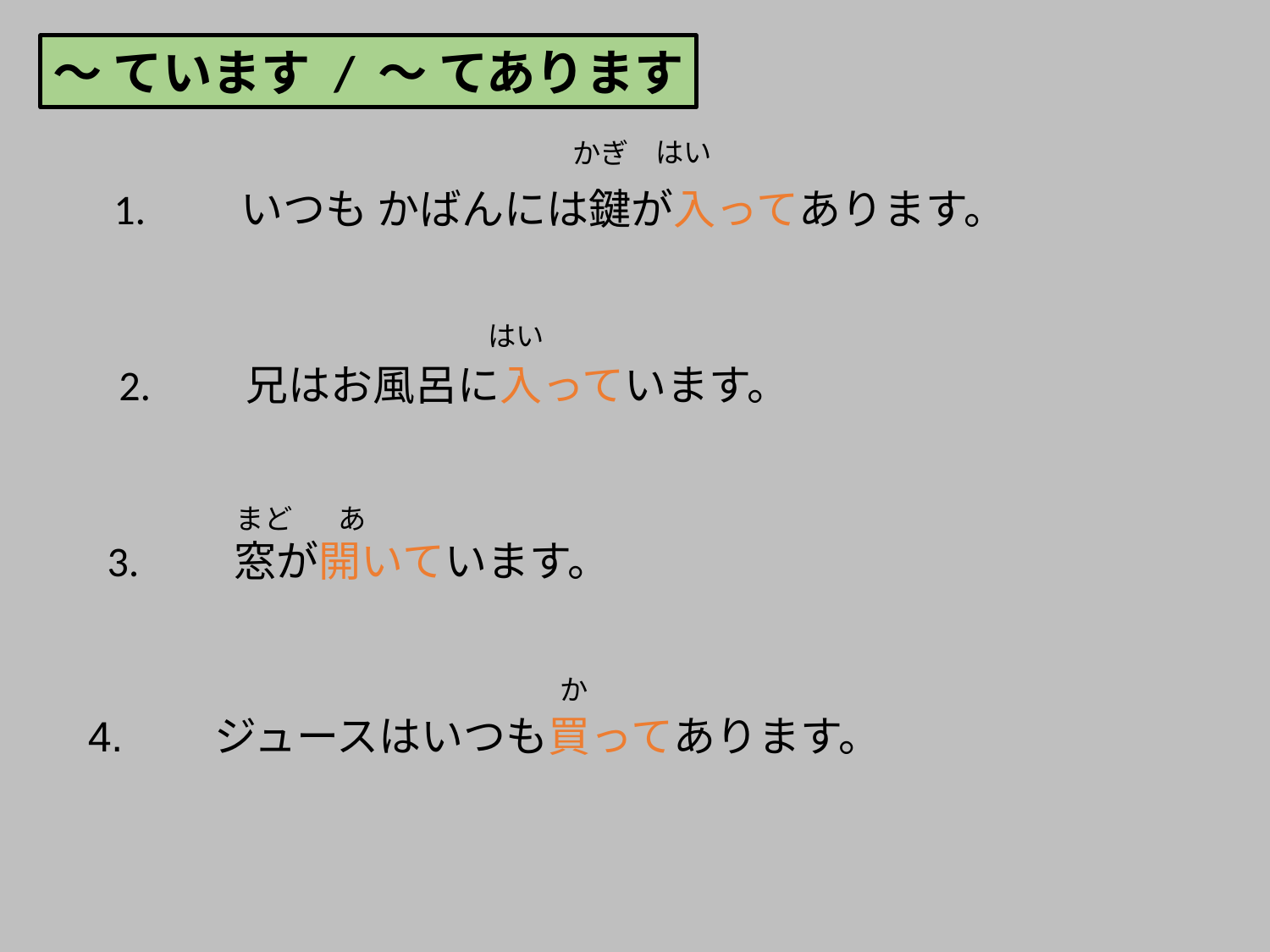

〜 ています / 〜 てあります
はい
かぎ
1.	いつも かばんには鍵が入ってあります。
はい
2. 	兄はお風呂に入っています。
まど
あ
3.	窓が開いています。
4.	ジュースはいつも買ってあります。
か